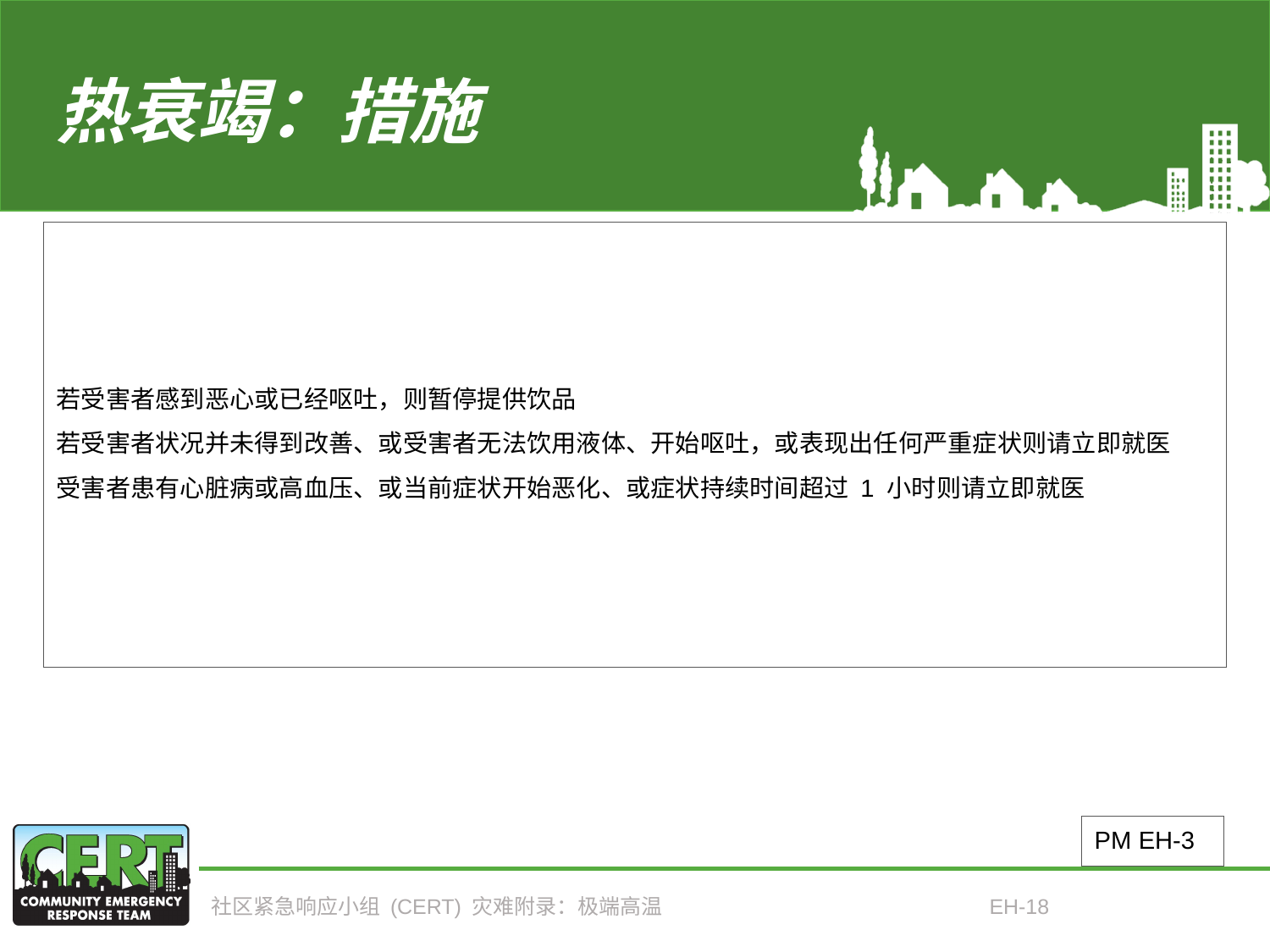

# 热衰竭：措施
若受害者感到恶心或已经呕吐，则暂停提供饮品
若受害者状况并未得到改善、或受害者无法饮用液体、开始呕吐，或表现出任何严重症状则请立即就医
受害者患有心脏病或高血压、或当前症状开始恶化、或症状持续时间超过 1 小时则请立即就医
PM EH-3
社区紧急响应小组 (CERT) 灾难附录：极端高温
EH-18